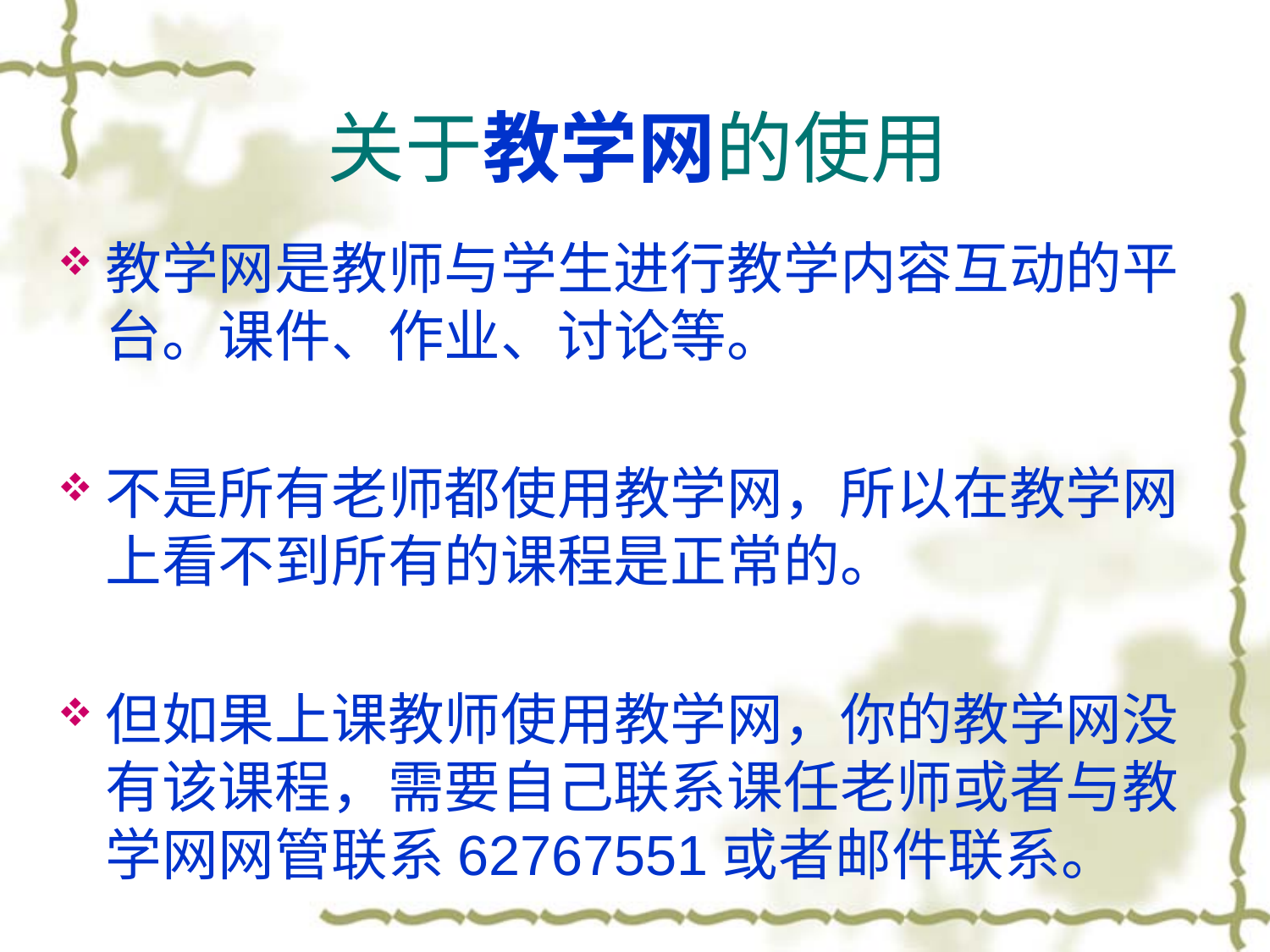

# 关于教学网的使用
教学网是教师与学生进行教学内容互动的平台。课件、作业、讨论等。

不是所有老师都使用教学网，所以在教学网上看不到所有的课程是正常的。

但如果上课教师使用教学网，你的教学网没有该课程，需要自己联系课任老师或者与教学网网管联系62767551或者邮件联系。